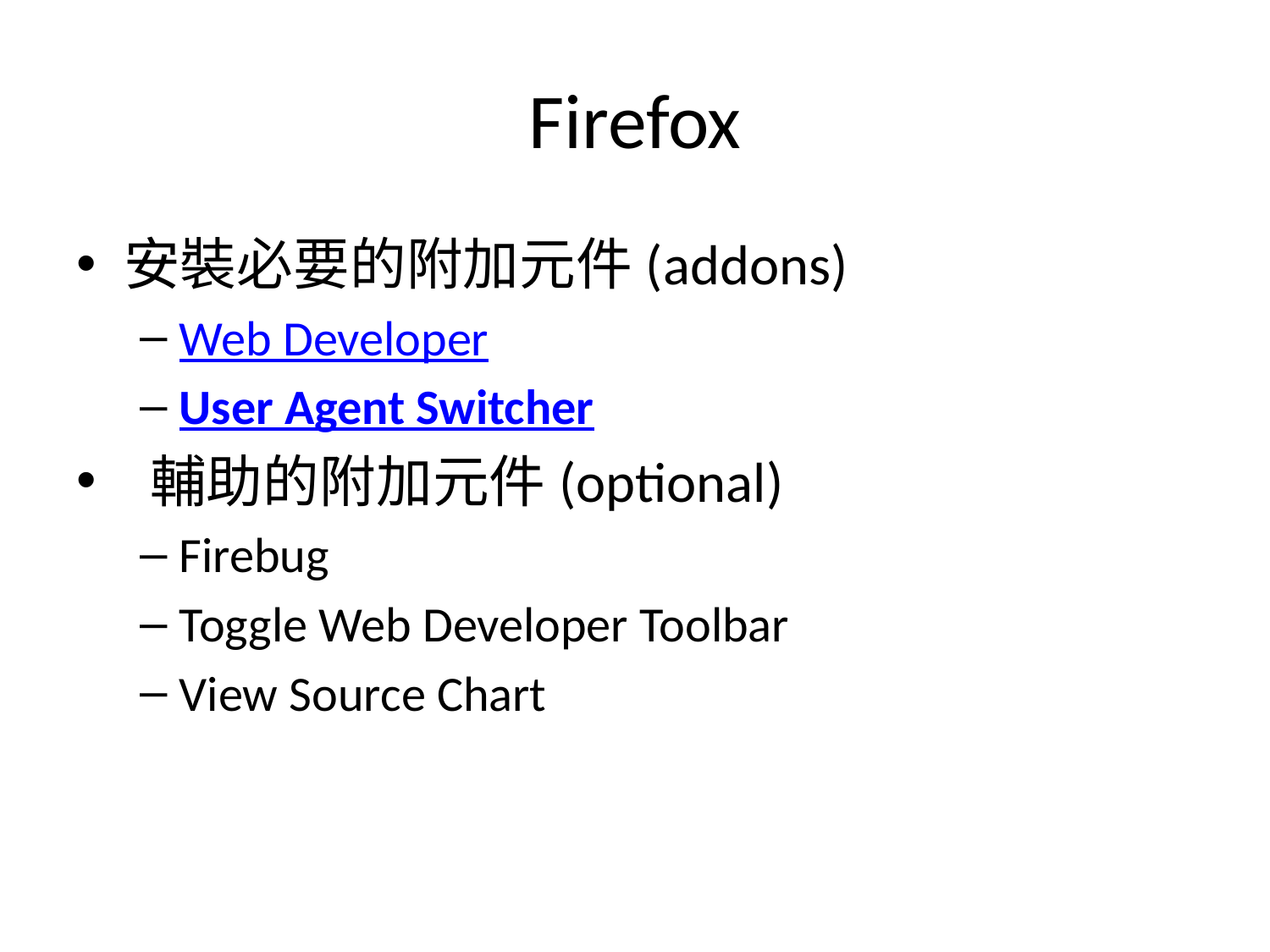

# Firefox
安裝必要的附加元件(addons)
Web Developer
User Agent Switcher
 輔助的附加元件(optional)
Firebug
Toggle Web Developer Toolbar
View Source Chart